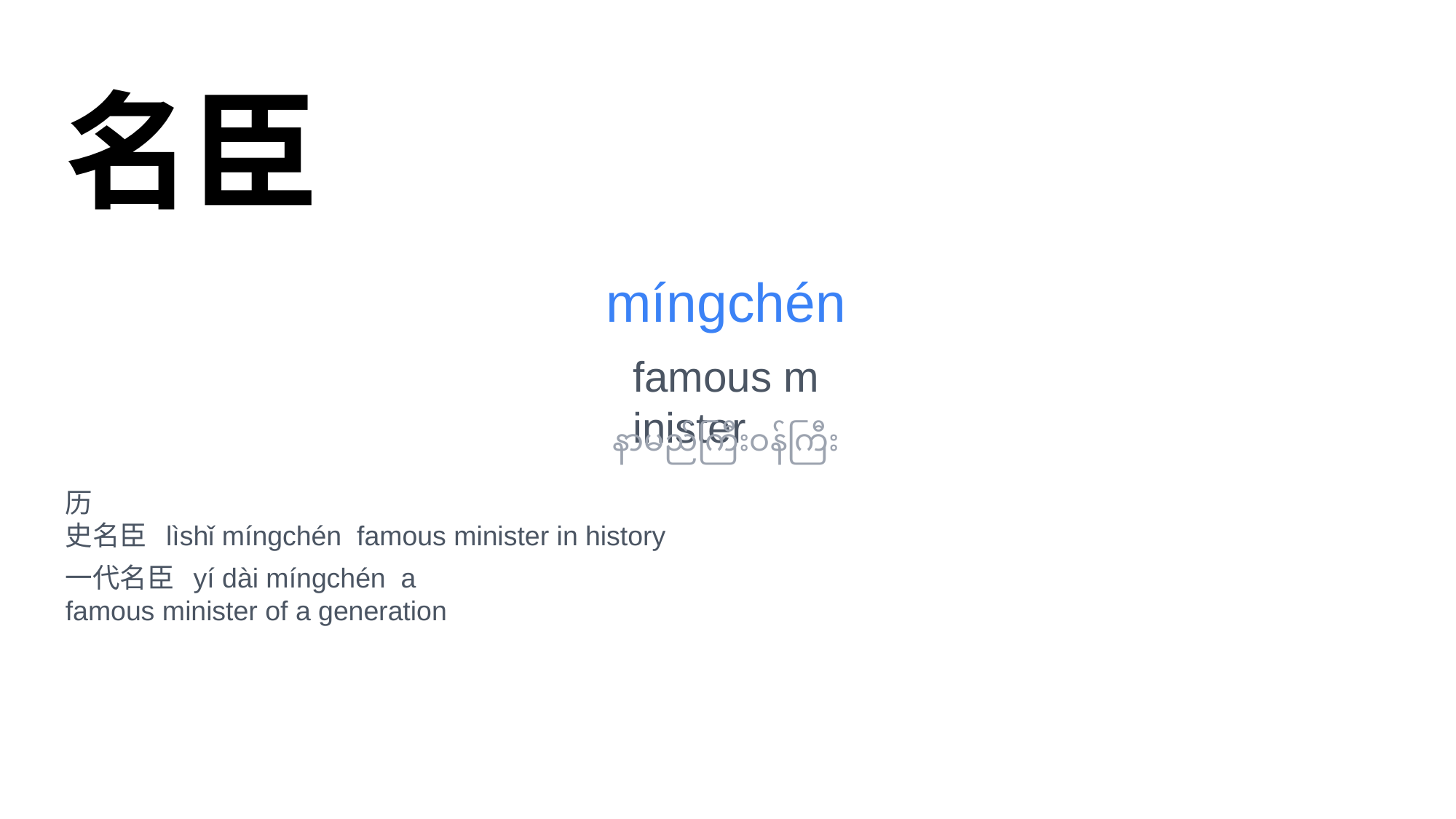

名臣
míngchén
famous m
inister
နာမည်ကြီးဝန်ကြီး
历
史名臣  lìshǐ míngchén  famous minister in history
一代名臣  yí dài míngchén  a
famous minister of a generation